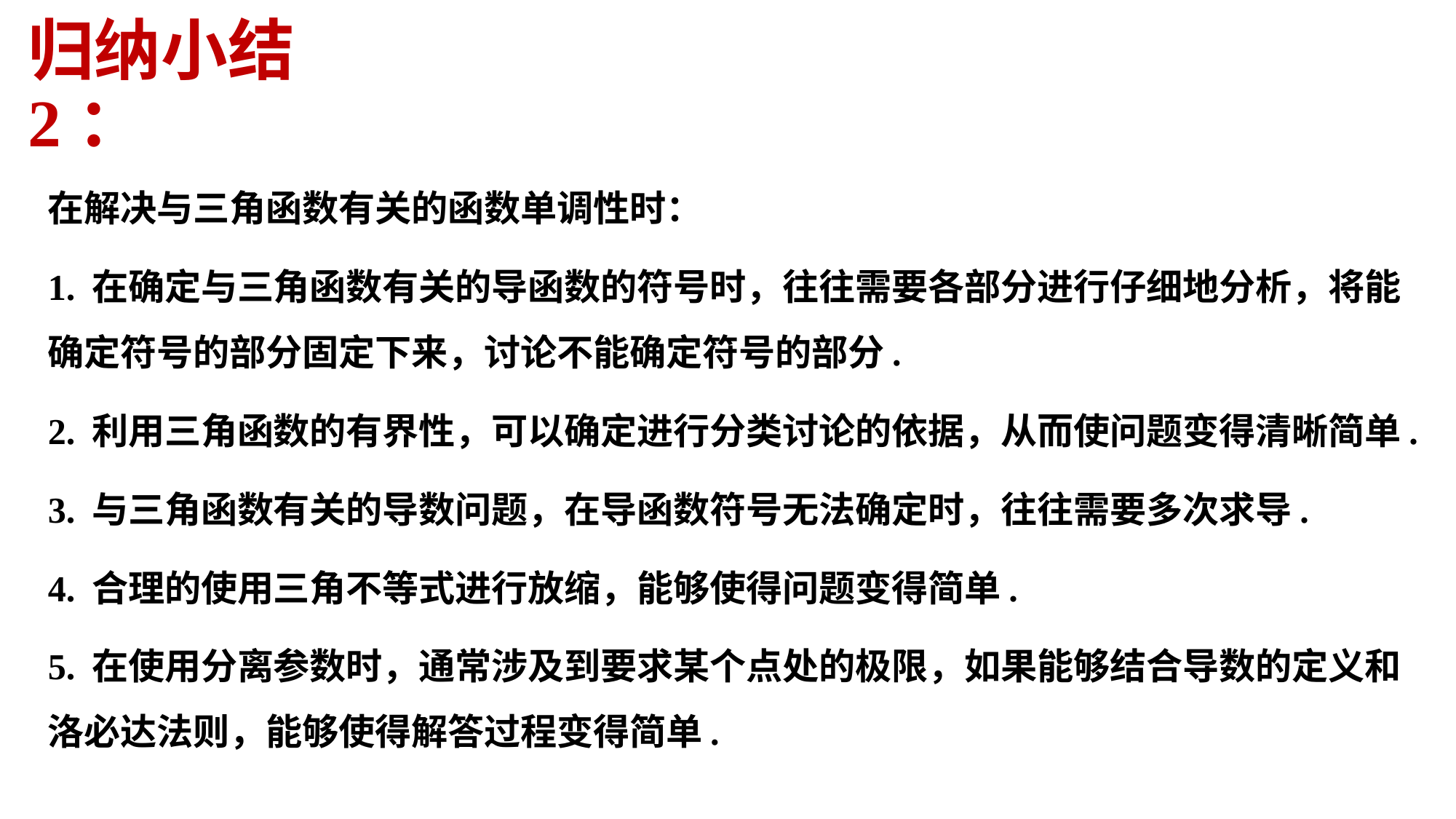

归纳小结2：
在解决与三角函数有关的函数单调性时：
1. 在确定与三角函数有关的导函数的符号时，往往需要各部分进行仔细地分析，将能确定符号的部分固定下来，讨论不能确定符号的部分.
2. 利用三角函数的有界性，可以确定进行分类讨论的依据，从而使问题变得清晰简单.
3. 与三角函数有关的导数问题，在导函数符号无法确定时，往往需要多次求导.
4. 合理的使用三角不等式进行放缩，能够使得问题变得简单.
5. 在使用分离参数时，通常涉及到要求某个点处的极限，如果能够结合导数的定义和洛必达法则，能够使得解答过程变得简单.